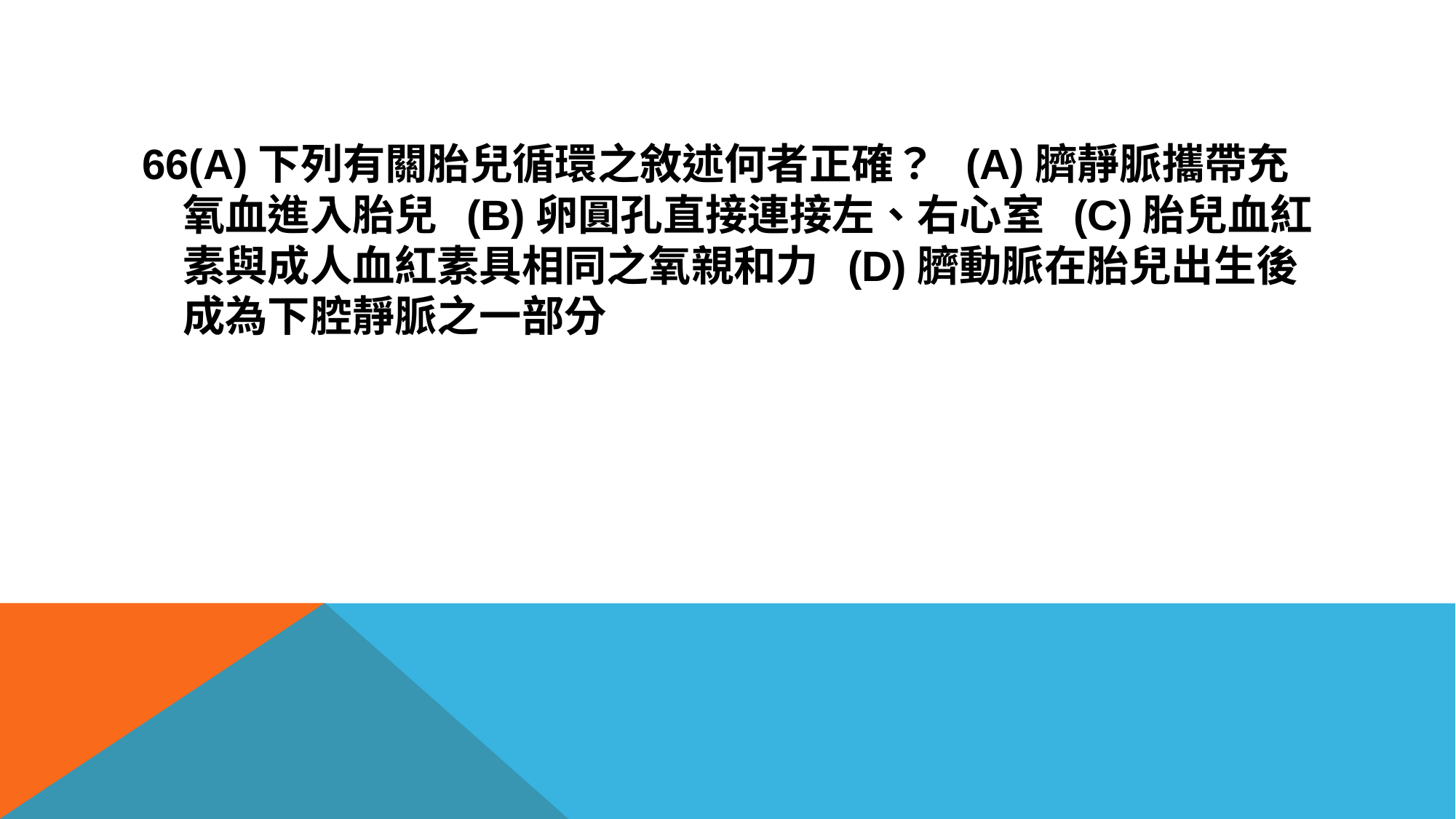

#
66(A)下列有關胎兒循環之敘述何者正確？  (A)臍靜脈攜帶充氧血進入胎兒  (B)卵圓孔直接連接左、右心室  (C)胎兒血紅素與成人血紅素具相同之氧親和力  (D)臍動脈在胎兒出生後成為下腔靜脈之一部分